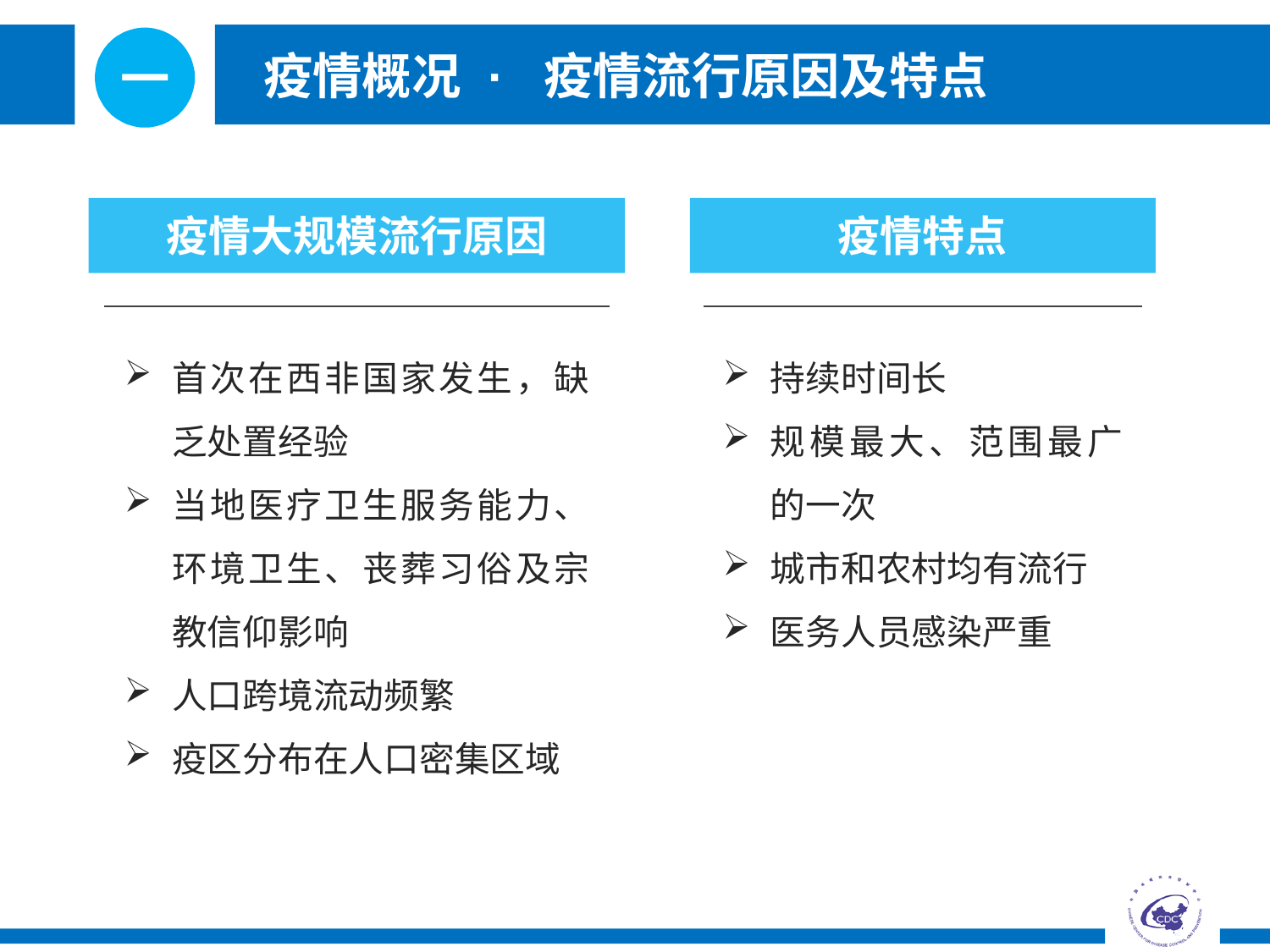

一
疫情概况
·  疫情流行原因及特点

疫情大规模流行原因
首次在西非国家发生，缺乏处置经验
当地医疗卫生服务能力、环境卫生、丧葬习俗及宗教信仰影响
人口跨境流动频繁
疫区分布在人口密集区域

疫情特点
持续时间长
规模最大、范围最广的一次
城市和农村均有流行
医务人员感染严重